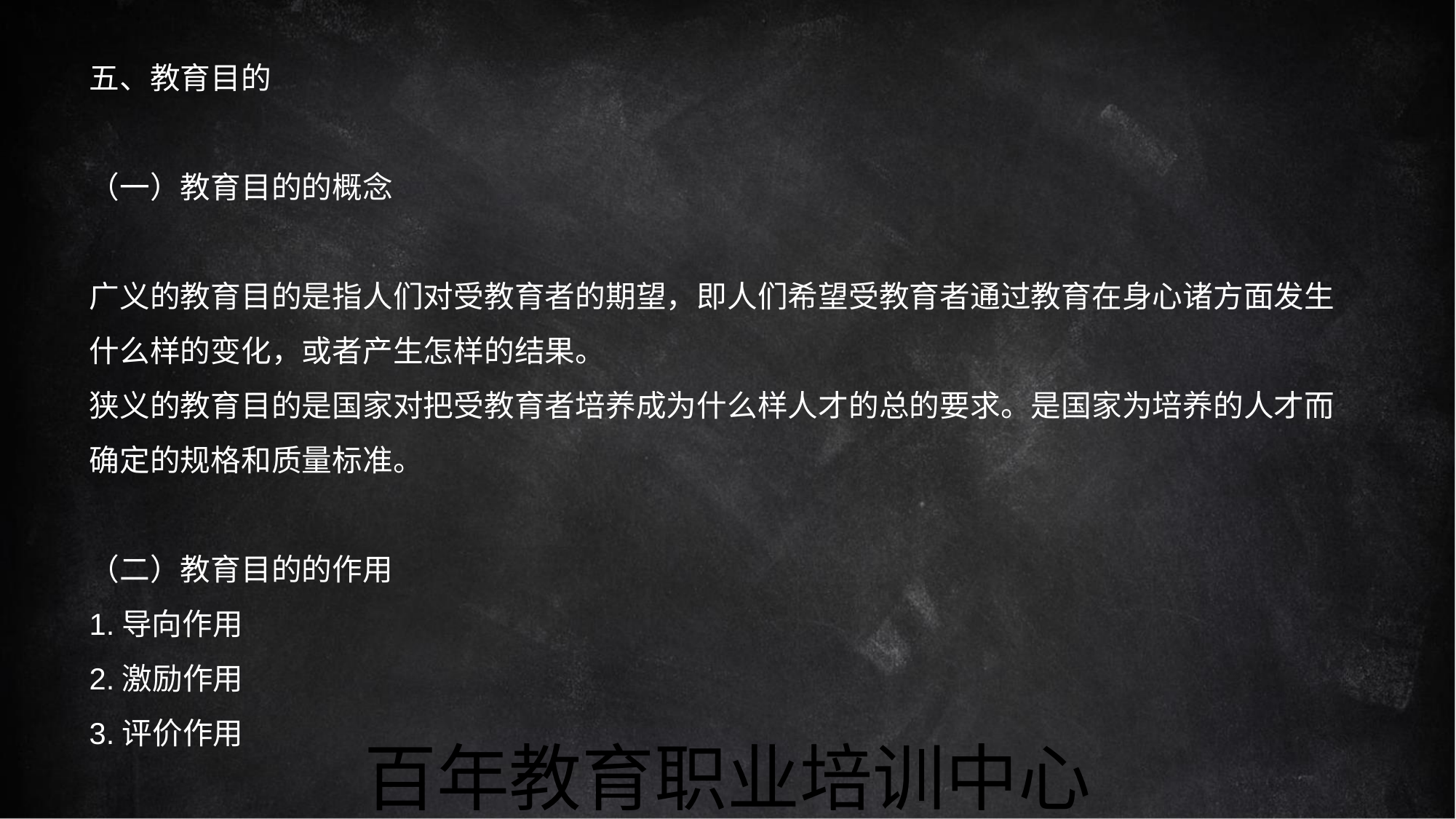

五、教育目的
（一）教育目的的概念
广义的教育目的是指人们对受教育者的期望，即人们希望受教育者通过教育在身心诸方面发生
什么样的变化，或者产生怎样的结果。
狭义的教育目的是国家对把受教育者培养成为什么样人才的总的要求。是国家为培养的人才而
确定的规格和质量标准。
（二）教育目的的作用
1.导向作用
2.激励作用
3.评价作用
百年教育职业培训中心